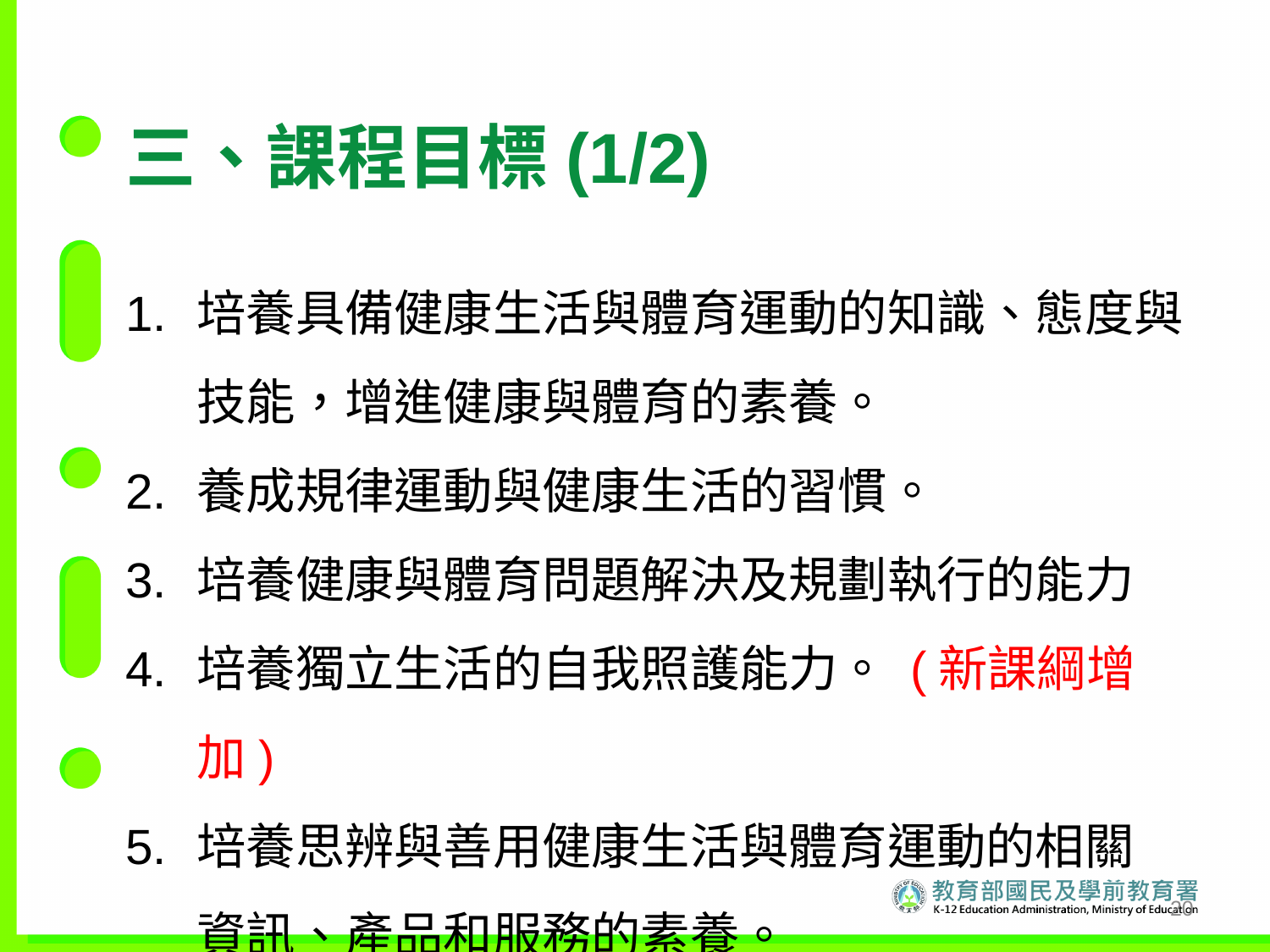

# 三、課程目標(1/2)
培養具備健康生活與體育運動的知識、態度與技能，增進健康與體育的素養。
養成規律運動與健康生活的習慣。
培養健康與體育問題解決及規劃執行的能力
培養獨立生活的自我照護能力。 (新課綱增加)
培養思辨與善用健康生活與體育運動的相關     資訊、產品和服務的素養。
20